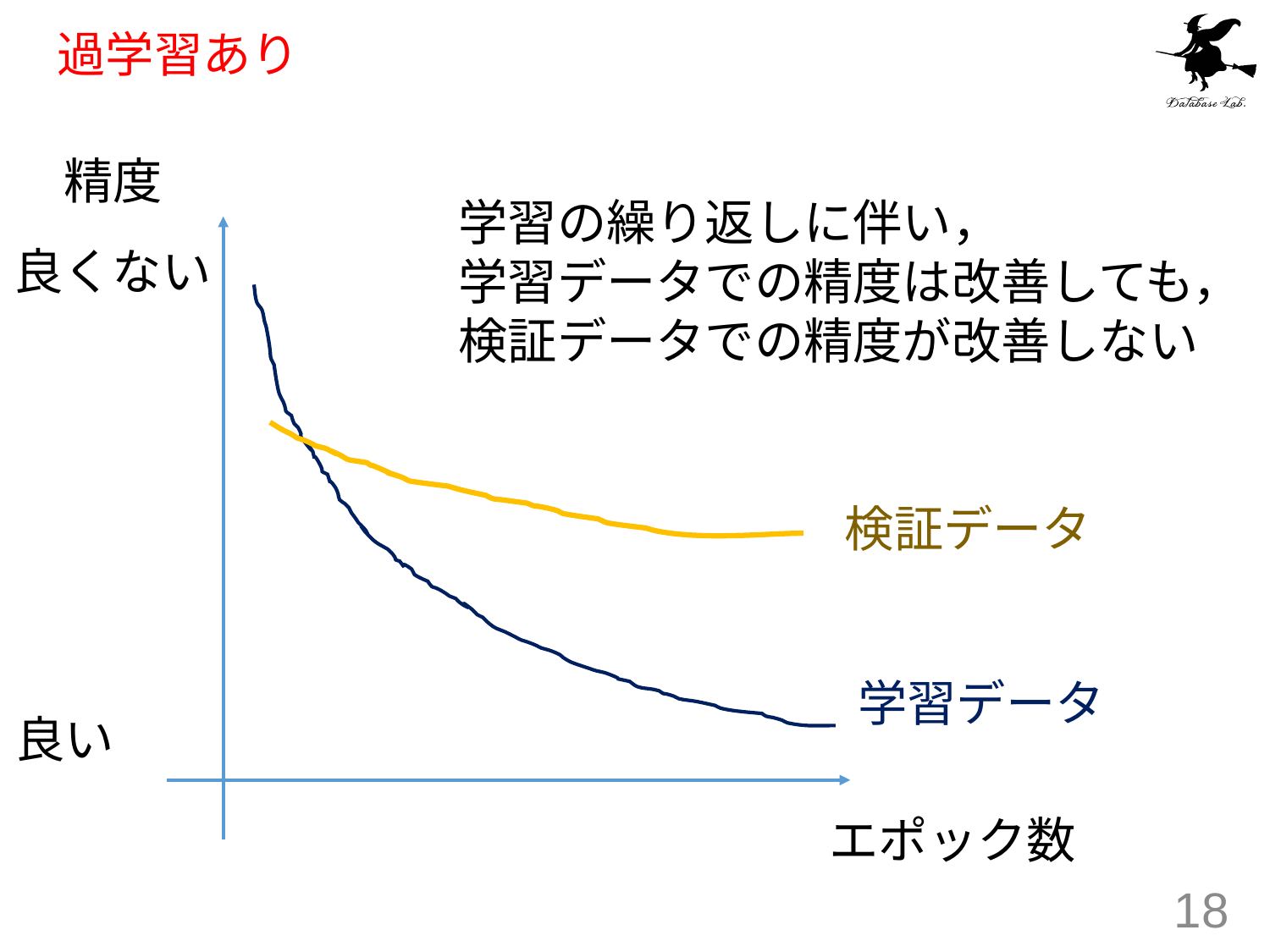

# 過学習あり
精度
学習の繰り返しに伴い，
学習データでの精度は改善しても，
検証データでの精度が改善しない
良くない

検証データ
学習データ
良い
エポック数
18